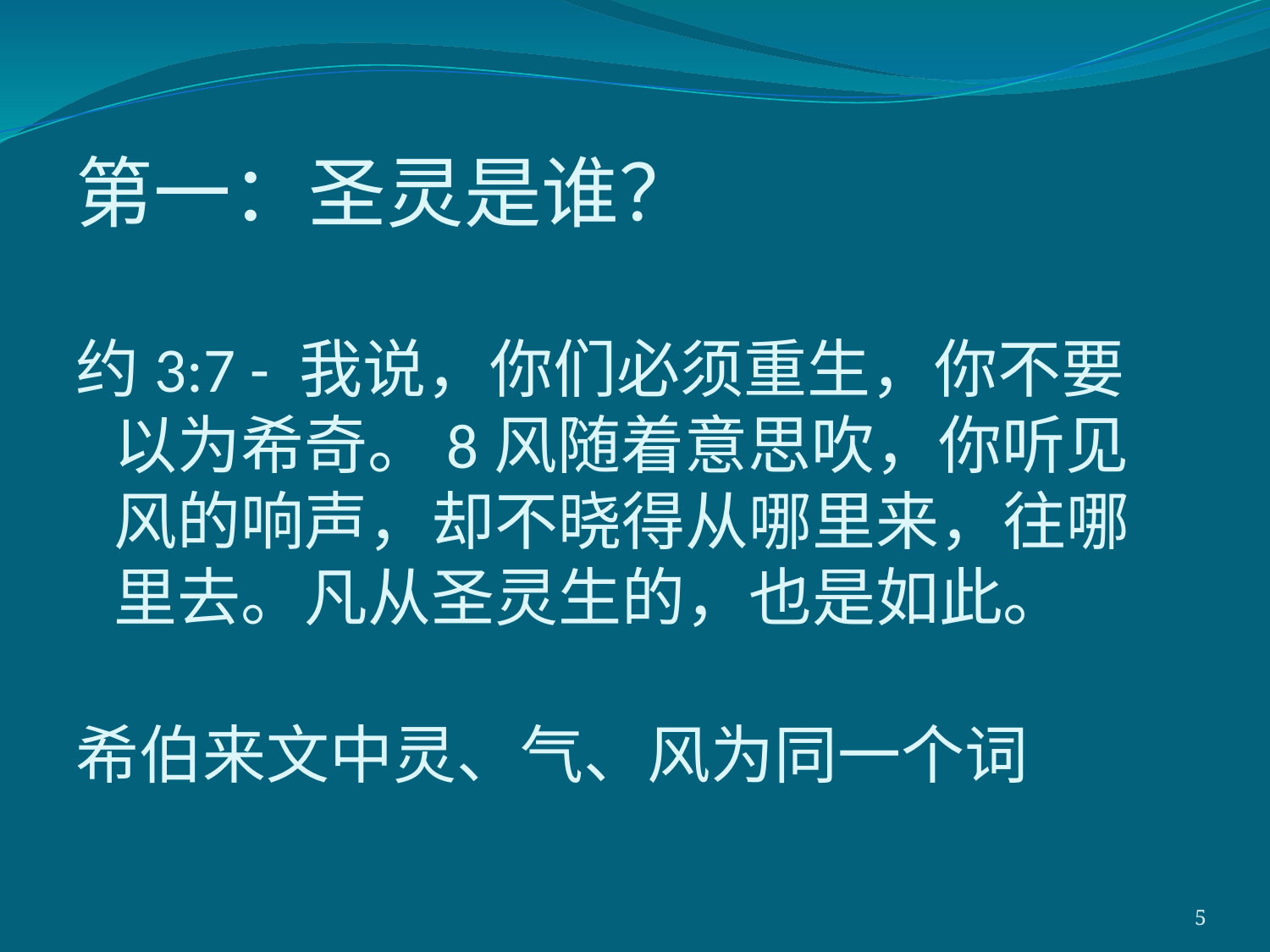

第一：圣灵是谁？

约3:7 - 我说，你们必须重生，你不要以为希奇。8风随着意思吹，你听见风的响声，却不晓得从哪里来，往哪里去。凡从圣灵生的，也是如此。

希伯来文中灵、气、风为同一个词
5